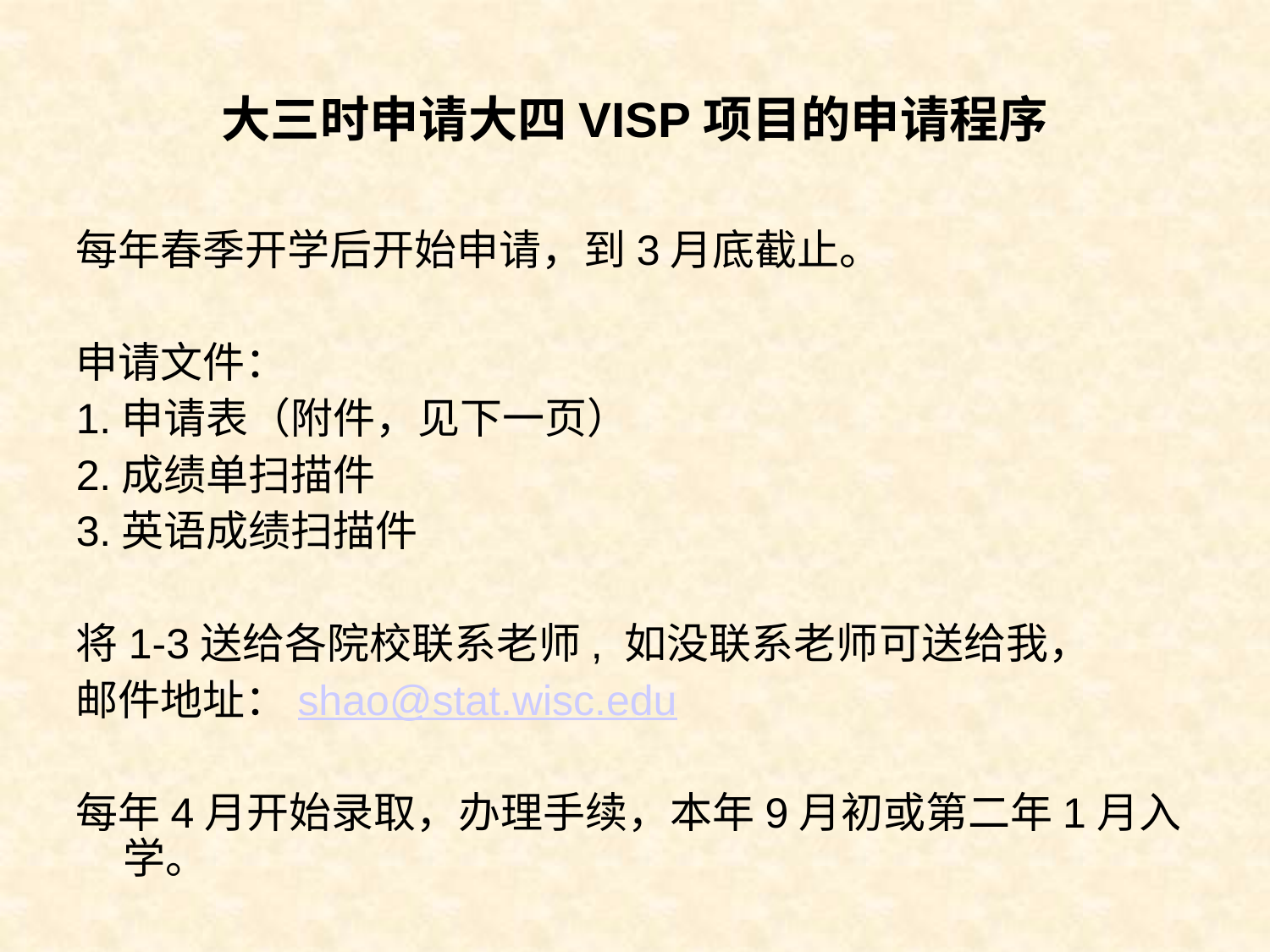

# 大三时申请大四VISP项目的申请程序
每年春季开学后开始申请，到3月底截止。

申请文件：
1.申请表（附件，见下一页）
2.成绩单扫描件
3.英语成绩扫描件

将1-3送给各院校联系老师, 如没联系老师可送给我，
邮件地址：shao@stat.wisc.edu

每年4月开始录取，办理手续，本年9月初或第二年1月入学。